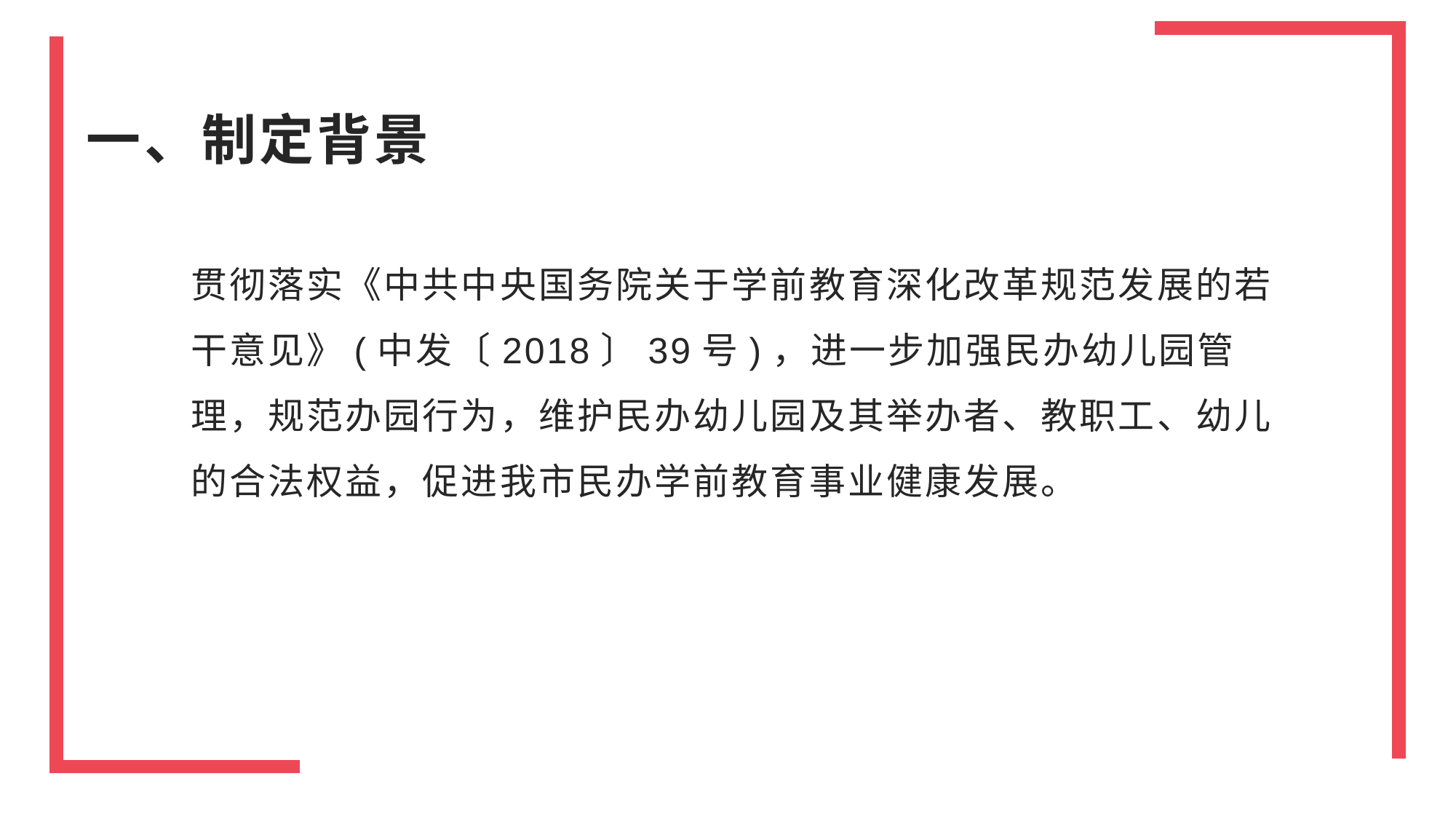

# 一、制定背景
贯彻落实《中共中央国务院关于学前教育深化改革规范发展的若干意见》(中发〔2018〕39号)，进一步加强民办幼儿园管理，规范办园行为，维护民办幼儿园及其举办者、教职工、幼儿的合法权益，促进我市民办学前教育事业健康发展。